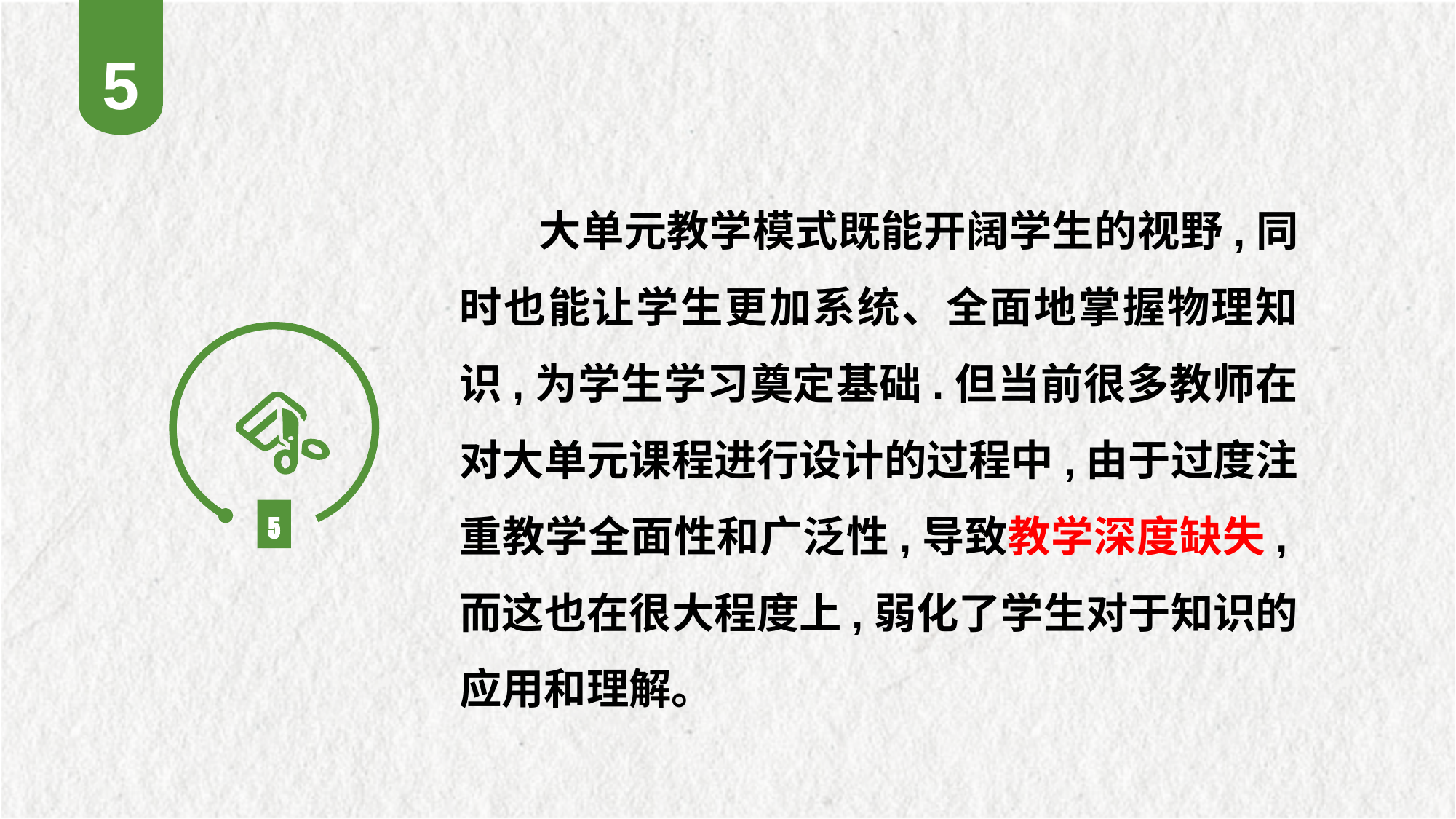

5

       大单元教学模式既能开阔学生的视野,同时也能让学生更加系统、全面地掌握物理知识,为学生学习奠定基础.但当前很多教师在对大单元课程进行设计的过程中,由于过度注重教学全面性和广泛性,导致教学深度缺失,而这也在很大程度上,弱化了学生对于知识的应用和理解。

5